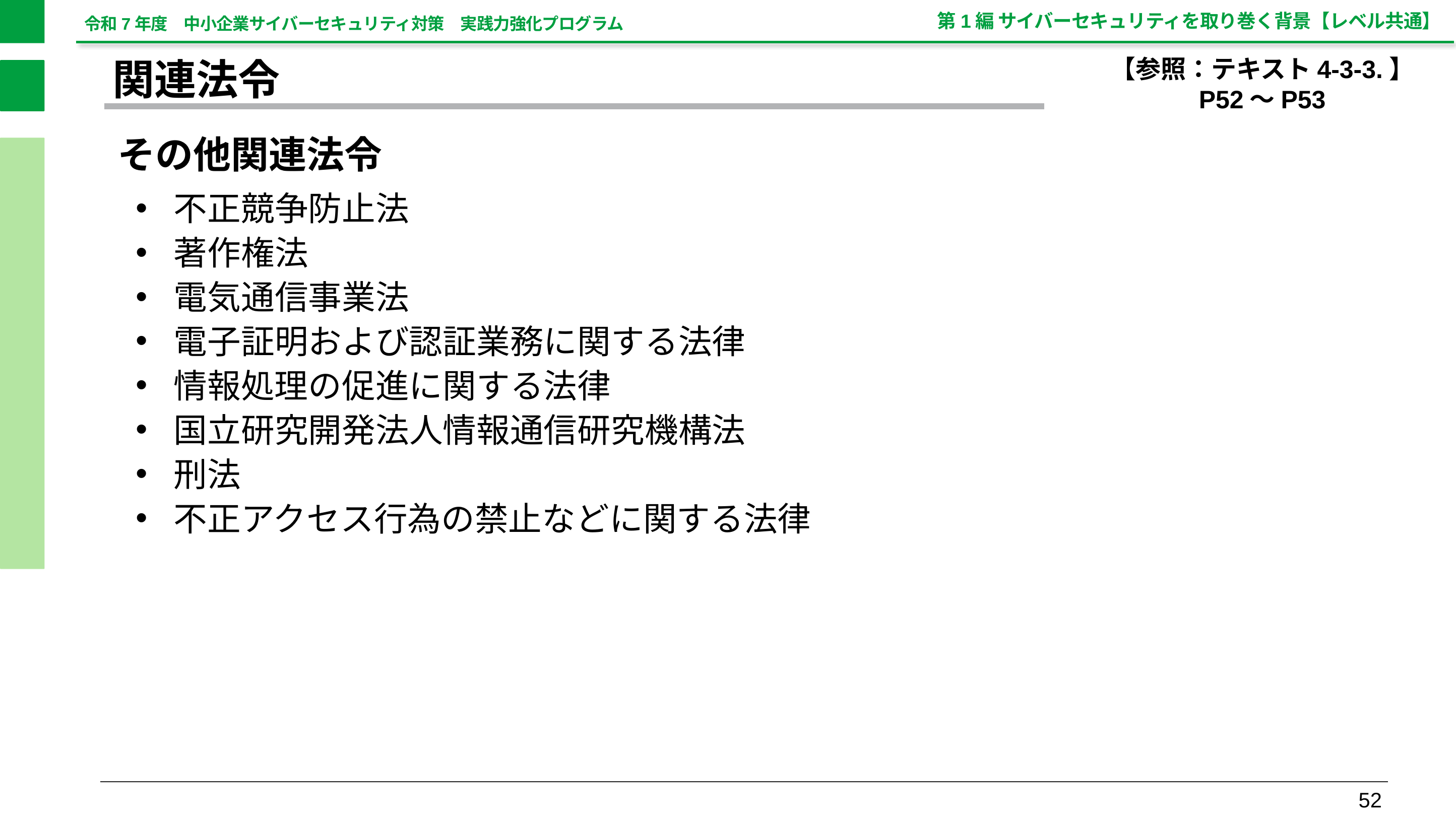

第1編 サイバーセキュリティを取り巻く背景【レベル共通】
【参照：テキスト4-3-3.】
P52～P53
関連法令
その他関連法令
不正競争防止法
著作権法
電気通信事業法
電子証明および認証業務に関する法律
情報処理の促進に関する法律
国立研究開発法人情報通信研究機構法
刑法
不正アクセス行為の禁止などに関する法律